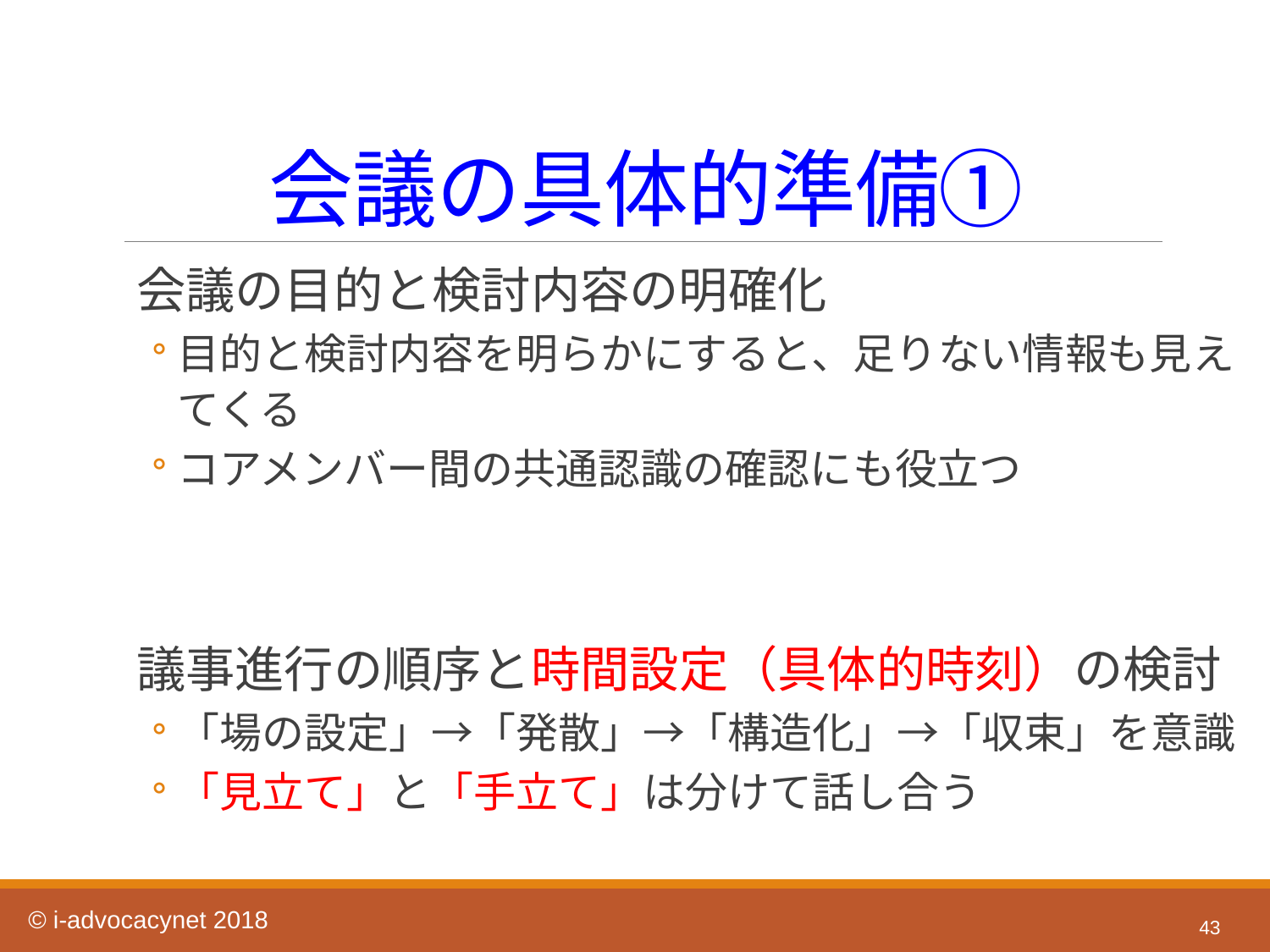

# 会議の具体的準備①
会議の目的と検討内容の明確化
目的と検討内容を明らかにすると、足りない情報も見えてくる
コアメンバー間の共通認識の確認にも役立つ

議事進行の順序と時間設定（具体的時刻）の検討
「場の設定」→「発散」→「構造化」→「収束」を意識
「見立て」と「手立て」は分けて話し合う

43